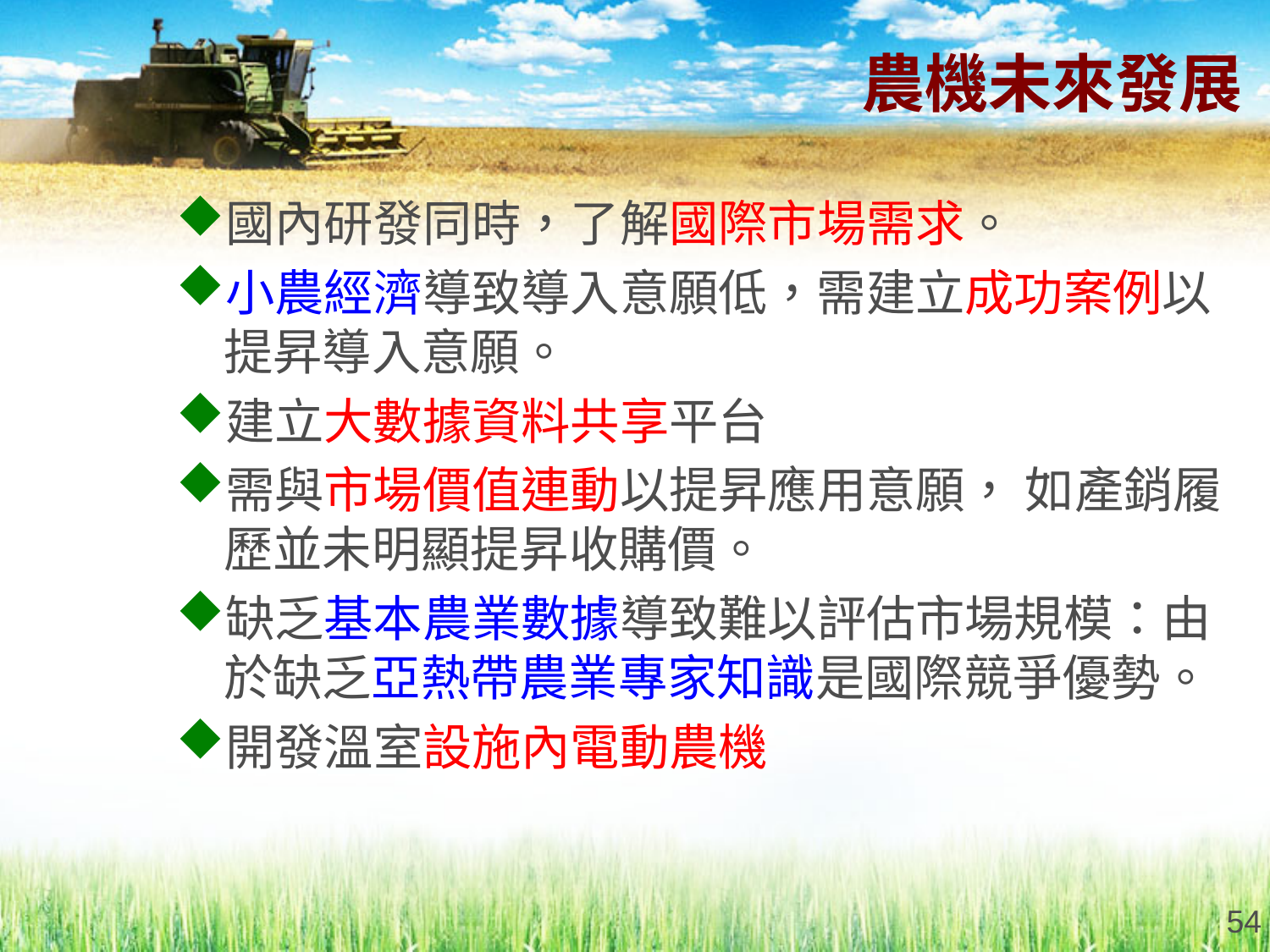

# 農機未來發展
國內研發同時，了解國際市場需求。
小農經濟導致導入意願低，需建立成功案例以提昇導入意願。
建立大數據資料共享平台
需與市場價值連動以提昇應用意願， 如產銷履歷並未明顯提昇收購價。
缺乏基本農業數據導致難以評估市場規模：由於缺乏亞熱帶農業專家知識是國際競爭優勢。
開發溫室設施內電動農機

54